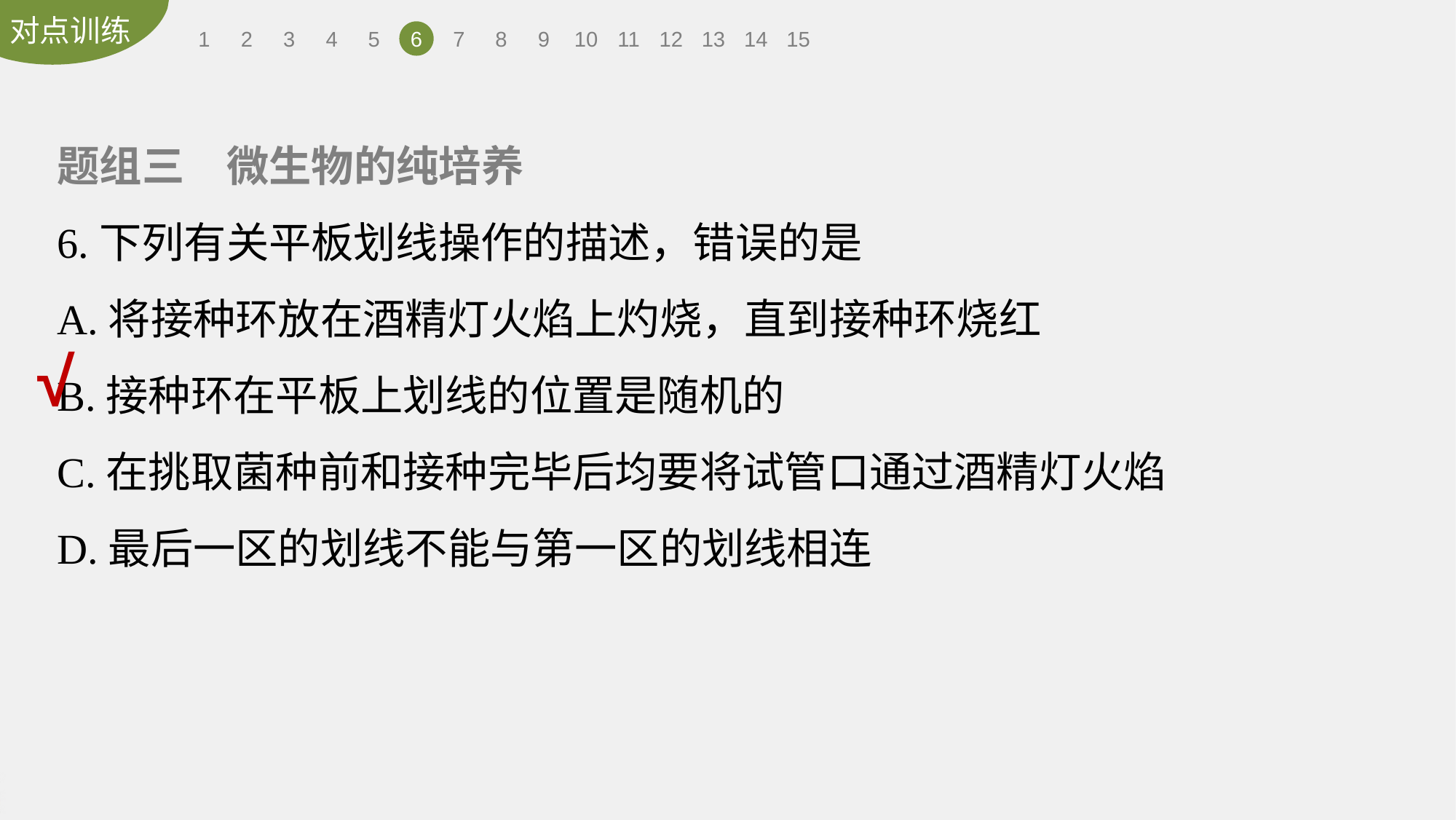

1
2
3
4
5
6
7
8
9
10
11
12
13
14
15
题组三　微生物的纯培养
6.下列有关平板划线操作的描述，错误的是
A.将接种环放在酒精灯火焰上灼烧，直到接种环烧红
B.接种环在平板上划线的位置是随机的
C.在挑取菌种前和接种完毕后均要将试管口通过酒精灯火焰
D.最后一区的划线不能与第一区的划线相连
√